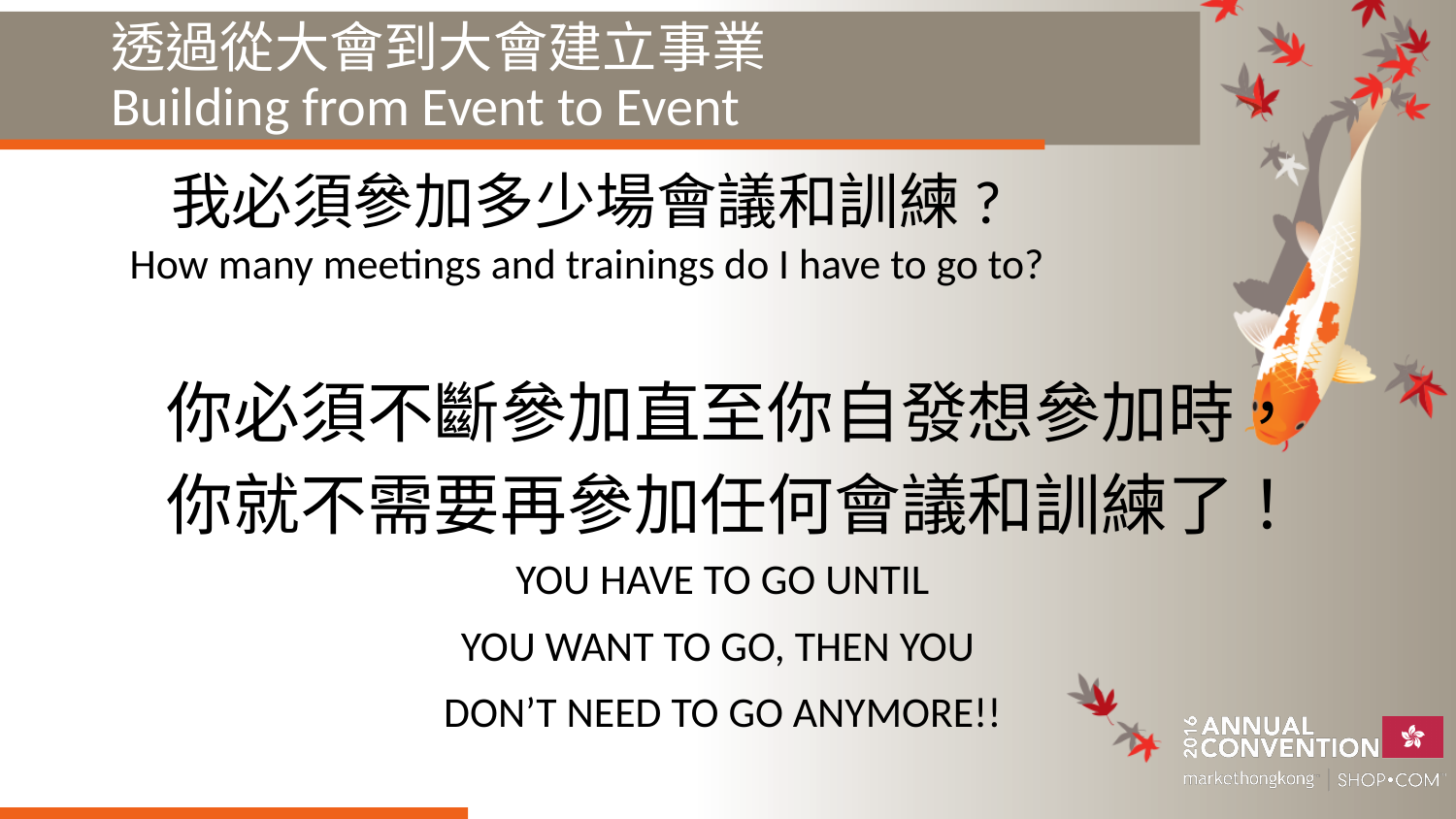

# 透過從大會到大會建立事業 Building from Event to Event

我必須參加多少場會議和訓練?
How many meetings and trainings do I have to go to?
你必須不斷參加直至你自發想參加時，
你就不需要再參加任何會議和訓練了！
YOU HAVE TO GO UNTIL
YOU WANT TO GO, THEN YOU
DON’T NEED TO GO ANYMORE!!